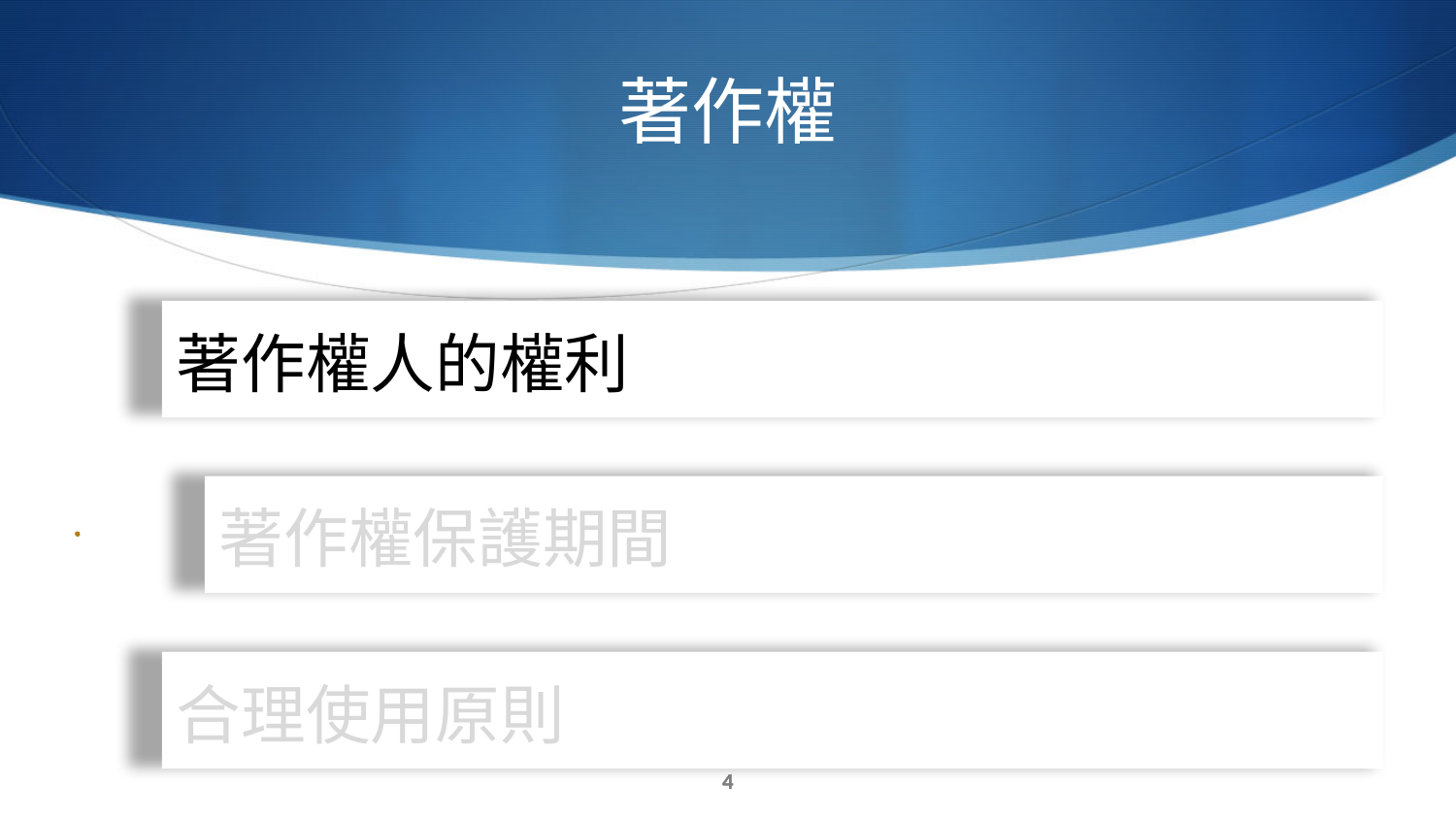

# 著作權
合理使用原則
著作權人的權利
著作權保護期間
4
4